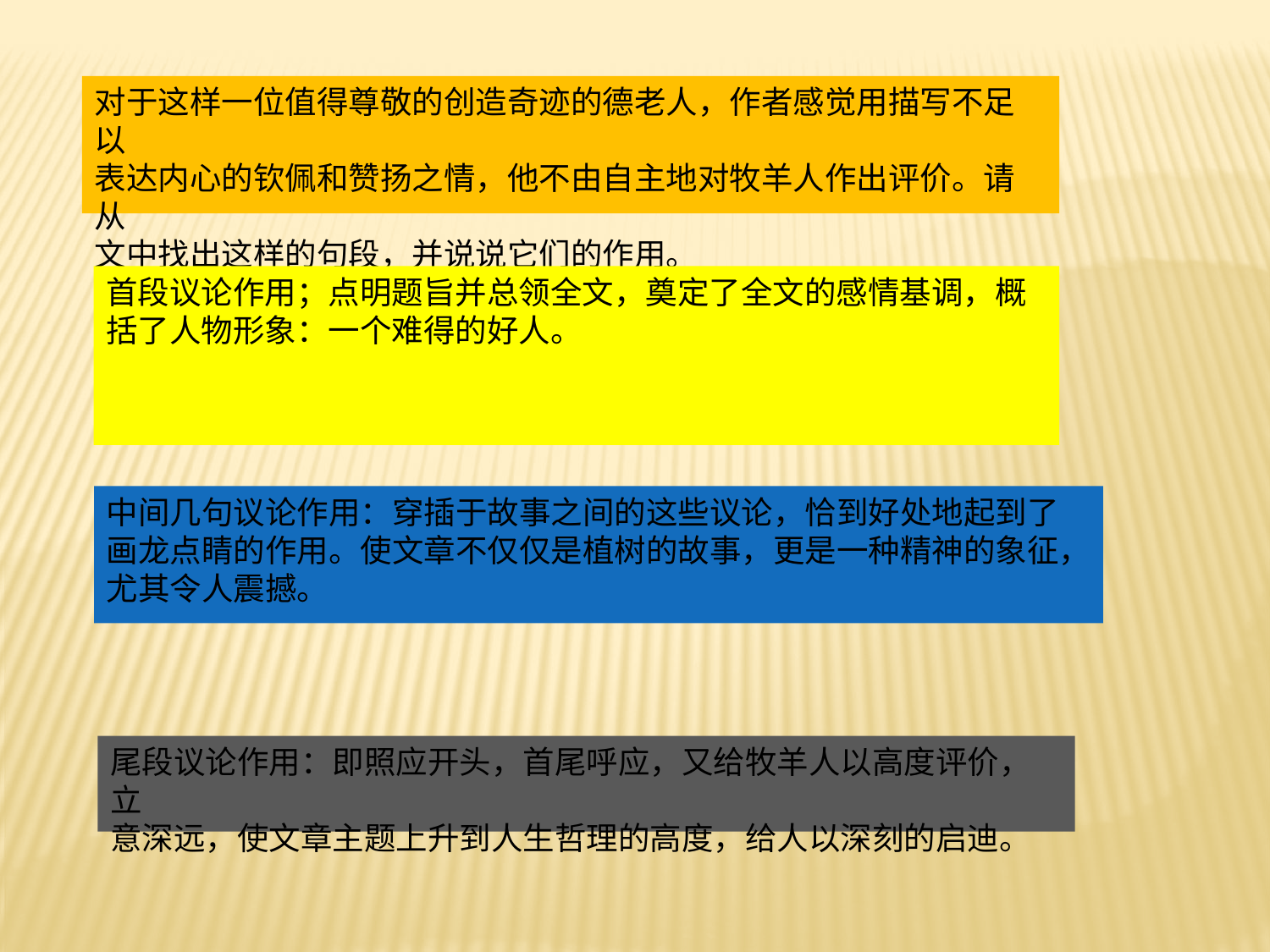

对于这样一位值得尊敬的创造奇迹的德老人，作者感觉用描写不足以
表达内心的钦佩和赞扬之情，他不由自主地对牧羊人作出评价。请从
文中找出这样的句段，并说说它们的作用。
首段议论作用；点明题旨并总领全文，奠定了全文的感情基调，概括了人物形象：一个难得的好人。

中间几句议论作用：穿插于故事之间的这些议论，恰到好处地起到了
画龙点睛的作用。使文章不仅仅是植树的故事，更是一种精神的象征，
尤其令人震撼。
尾段议论作用：即照应开头，首尾呼应，又给牧羊人以高度评价，立
意深远，使文章主题上升到人生哲理的高度，给人以深刻的启迪。